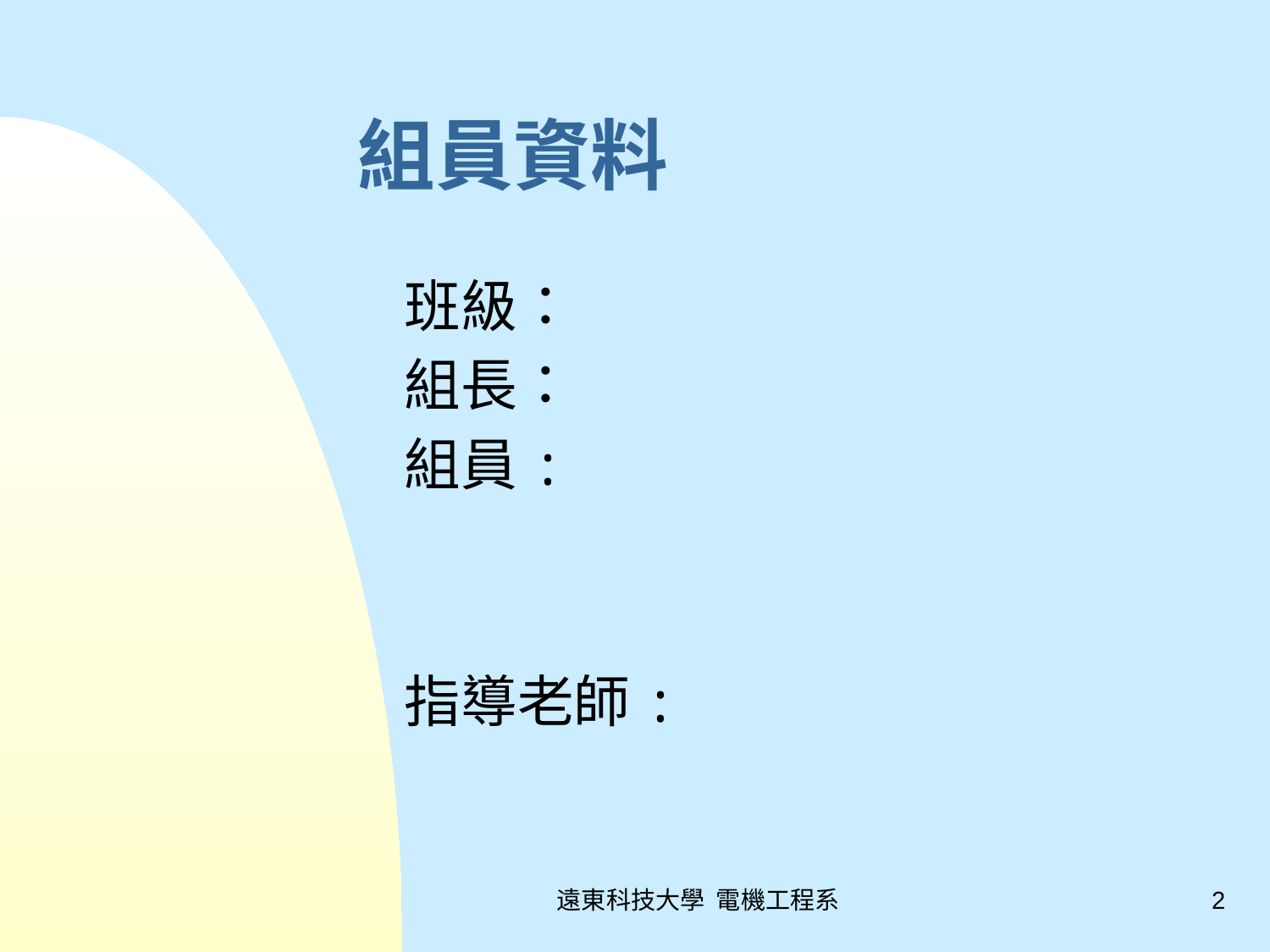

# 組員資料
班級：
組長：
組員:

指導老師:
遠東科技大學  電機工程系
2